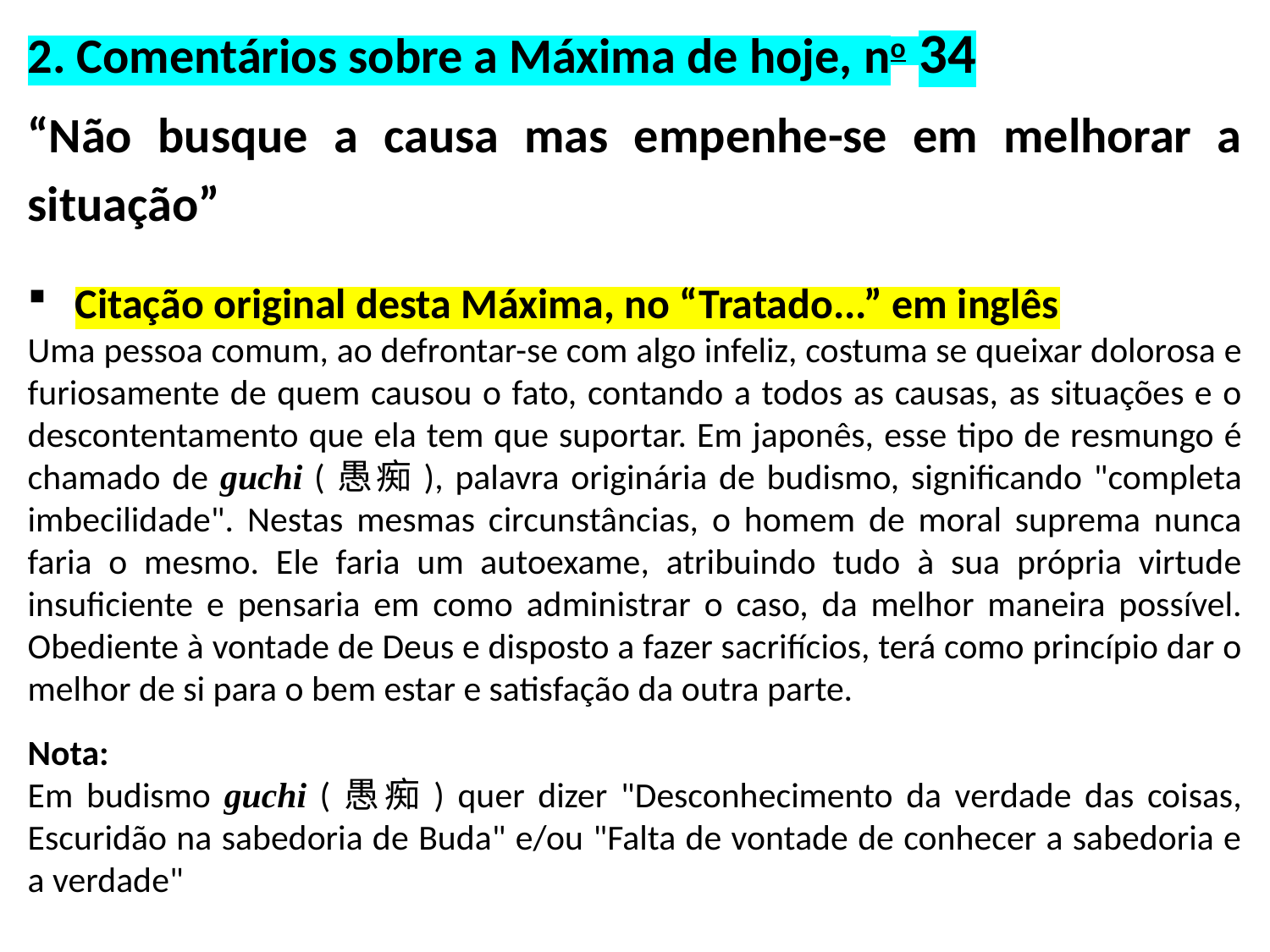

2. Comentários sobre a Máxima de hoje, no  34
“Não busque a causa mas empenhe-se em melhorar a situação”

Citação original desta Máxima, no “Tratado...” em inglês
Uma pessoa comum, ao defrontar-se com algo infeliz, costuma se queixar dolorosa e furiosamente de quem causou o fato, contando a todos as causas, as situações e o descontentamento que ela tem que suportar. Em japonês, esse tipo de resmungo é chamado de guchi (愚痴), palavra originária de budismo, significando "completa imbecilidade". Nestas mesmas circunstâncias, o homem de moral suprema nunca faria o mesmo. Ele faria um autoexame, atribuindo tudo à sua própria virtude insuficiente e pensaria em como administrar o caso, da melhor maneira possível. Obediente à vontade de Deus e disposto a fazer sacrifícios, terá como princípio dar o melhor de si para o bem estar e satisfação da outra parte.

Nota:
Em budismo guchi (愚痴) quer dizer "Desconhecimento da verdade das coisas, Escuridão na sabedoria de Buda" e/ou "Falta de vontade de conhecer a sabedoria e a verdade"